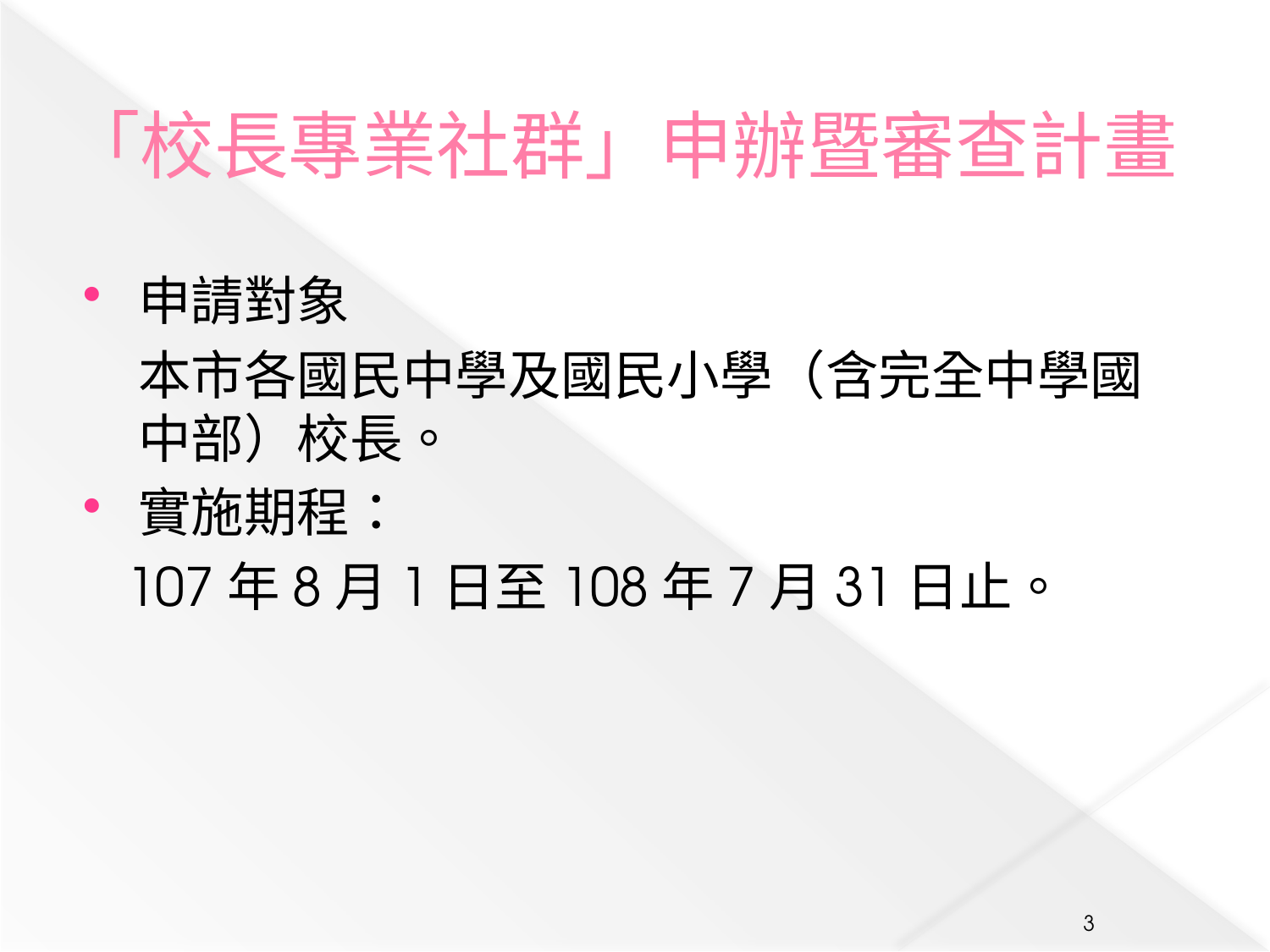

# 「校長專業社群」申辦暨審查計畫
申請對象
本市各國民中學及國民小學（含完全中學國中部）校長。
實施期程：
107年8月1日至108年7月31日止。
3